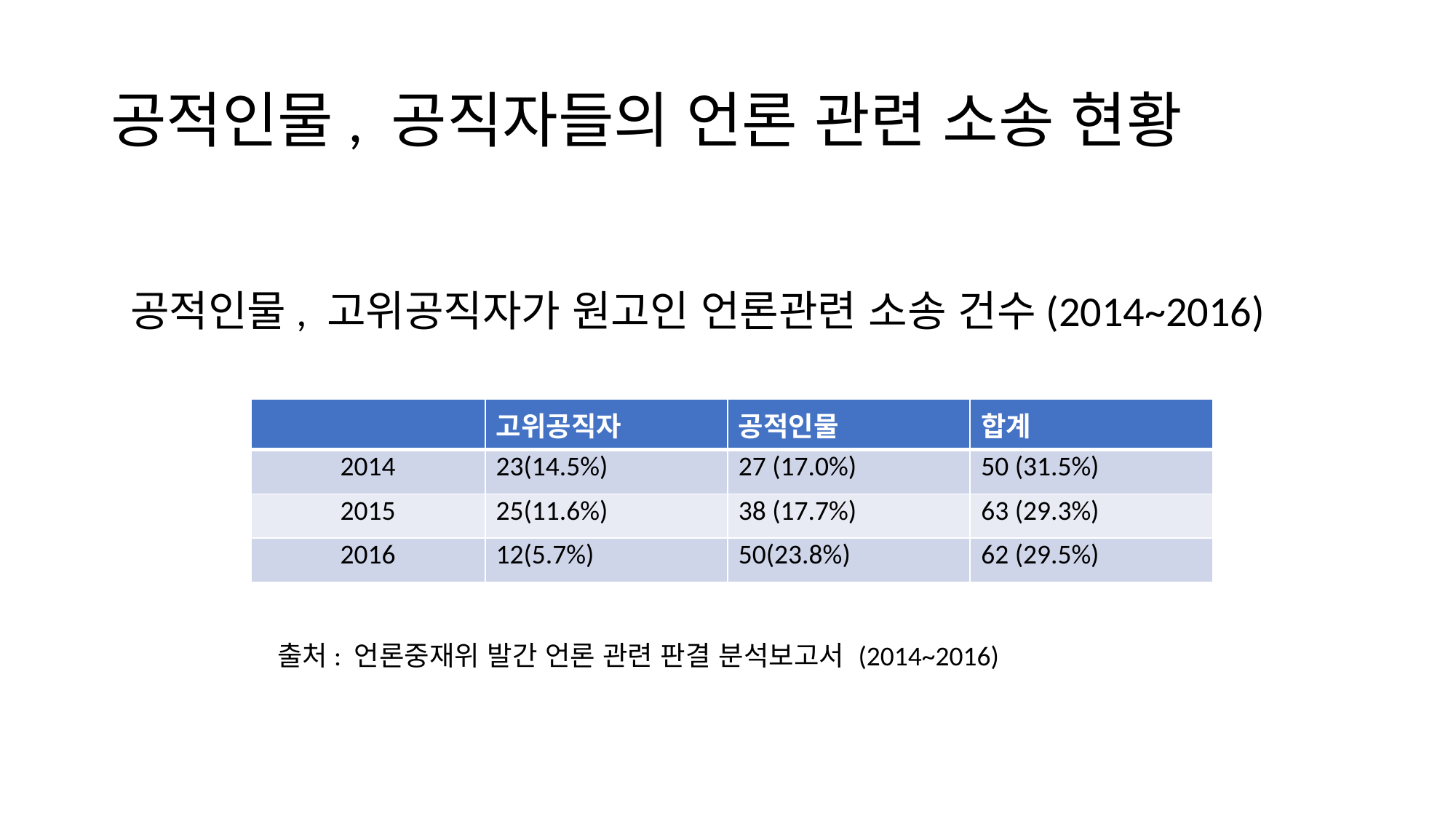

# 공적인물, 공직자들의 언론 관련 소송 현황

 공적인물, 고위공직자가 원고인 언론관련 소송 건수(2014~2016)

|  | 고위공직자 | 공적인물 | 합계 |
| --- | --- | --- | --- |
| 2014 | 23(14.5%) | 27 (17.0%) | 50 (31.5%) |
| 2015 | 25(11.6%) | 38 (17.7%) | 63 (29.3%) |
| 2016 | 12(5.7%) | 50(23.8%) | 62 (29.5%) |
             출처: 언론중재위 발간 언론 관련 판결 분석보고서 (2014~2016)